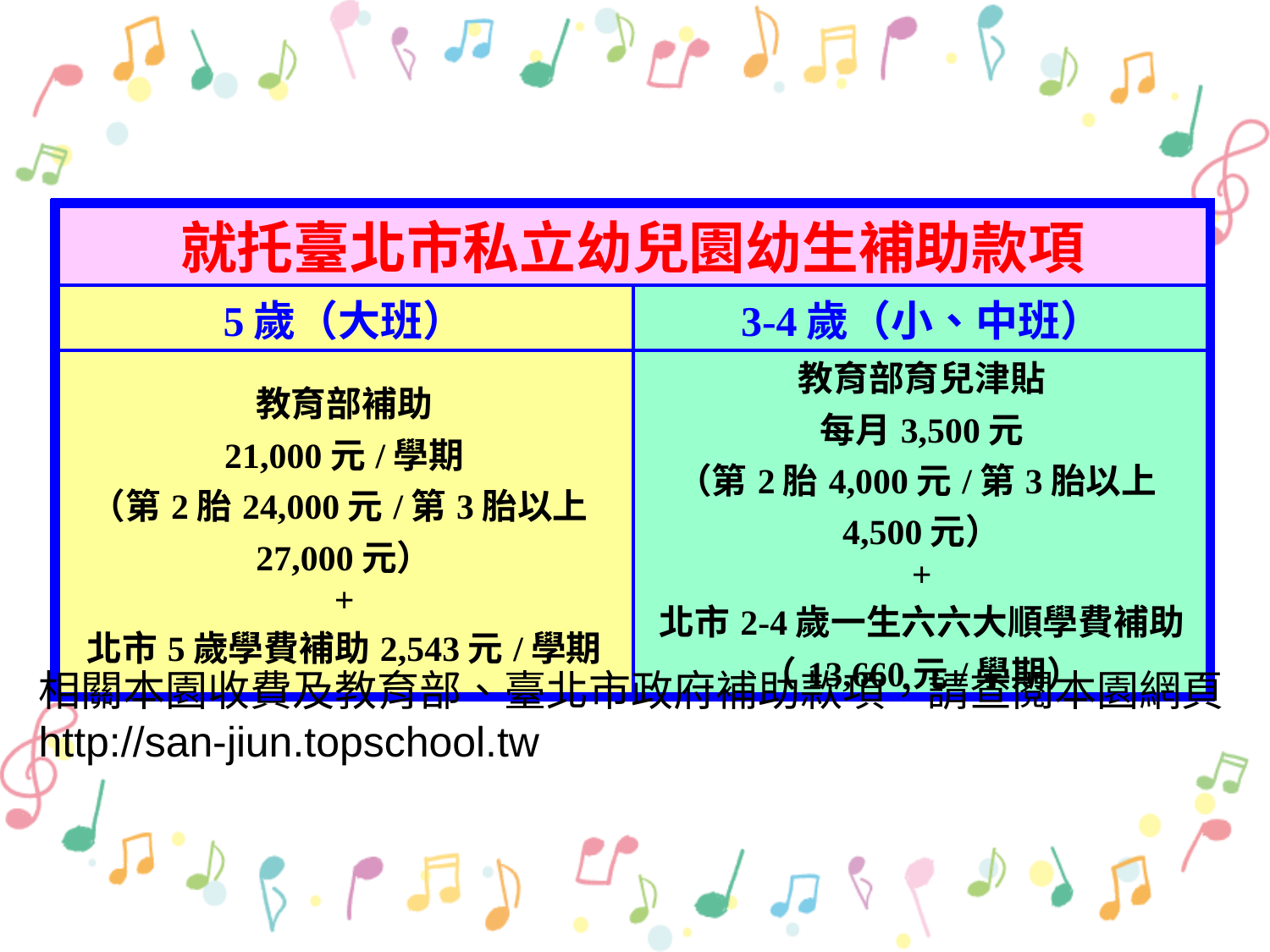

| 就托臺北市私立幼兒園幼生補助款項 |  |
| --- | --- |
| 5歲（大班） | 3-4歲（小、中班） |
| 教育部補助 21,000元/學期 （第2胎24,000元/第3胎以上27,000元） + 北市5歲學費補助2,543元/學期 | 教育部育兒津貼 每月3,500元 （第2胎4,000元/第3胎以上4,500元） + 北市2-4歲一生六六大順學費補助 （13,660元/學期） |
相關本園收費及教育部、臺北市政府補助款項，請查閱本園網頁
http://san-jiun.topschool.tw